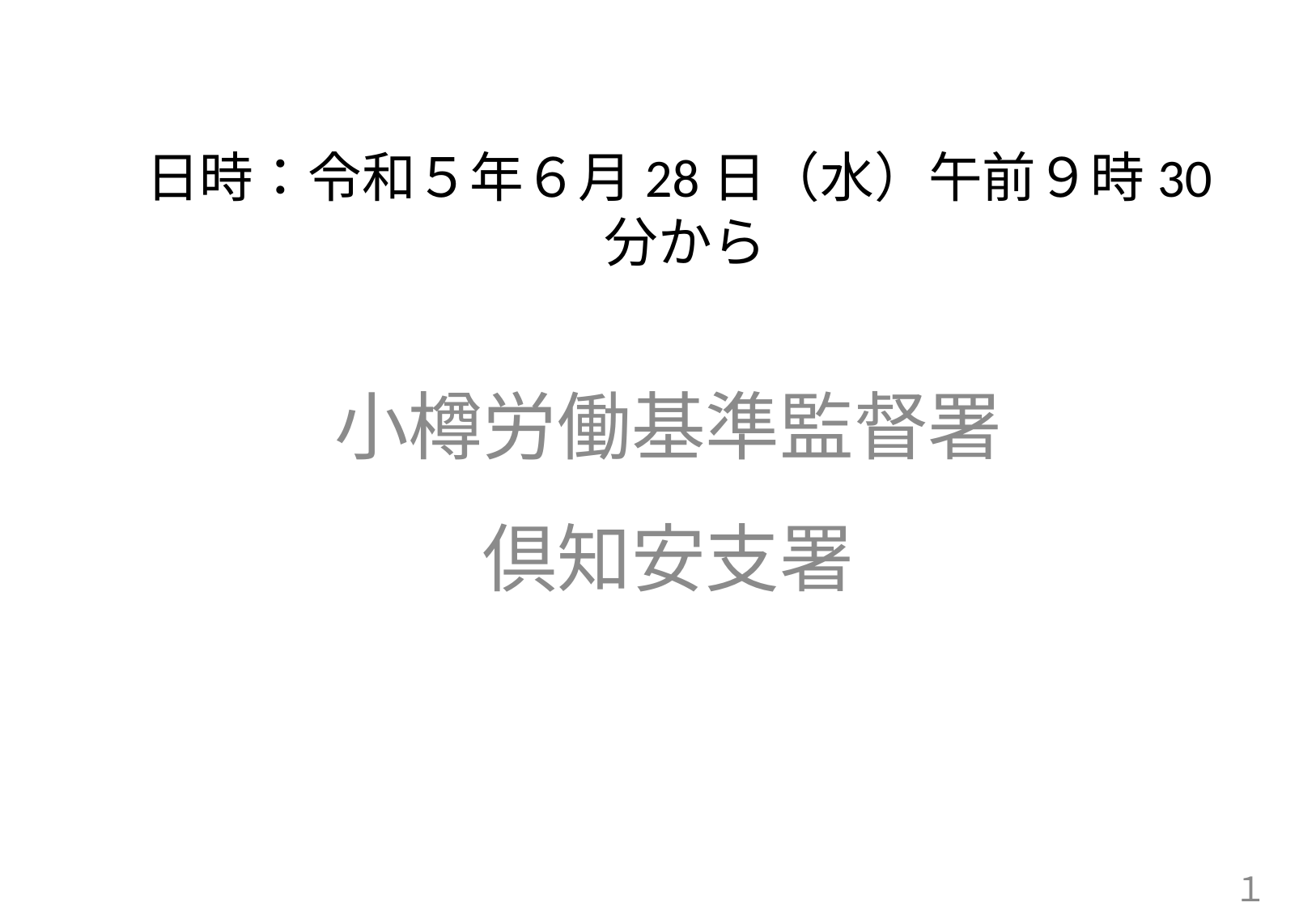

# 建設業経営首脳者労働災害防止説明会（トップセミナー）
日時：令和５年６月28日（水）午前９時30分から
小樽労働基準監督署
倶知安支署

１